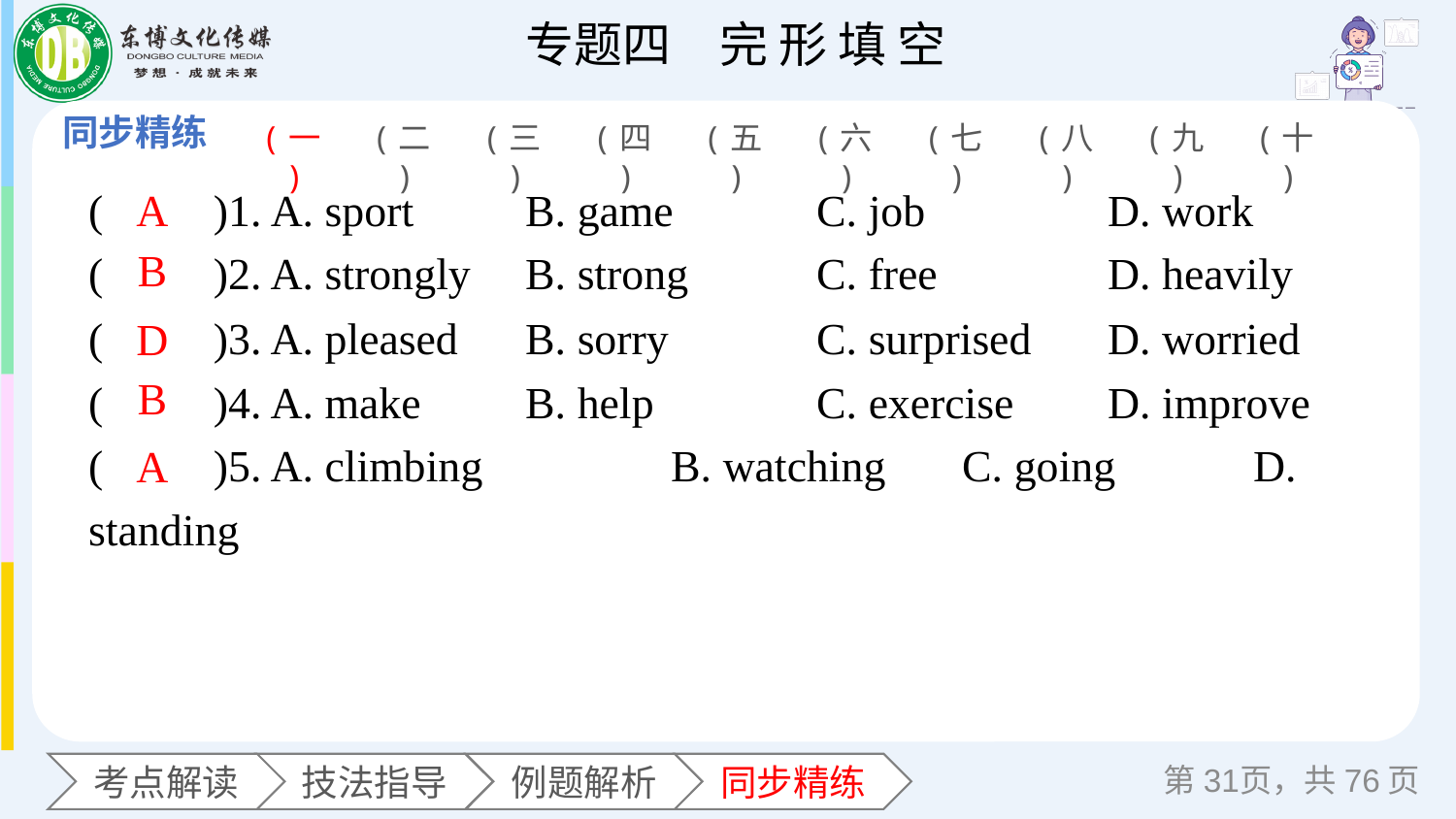

(一)
(二)
(三)
(四)
(五)
(六)
(七)
(八)
(九)
(十)
(　　)1. A. sport    	B. game    	C. job    	D. work
(　　)2. A. strongly    	B. strong    	C. free    	D. heavily
(　　)3. A. pleased    	B. sorry    	C. surprised    	D. worried
(　　)4. A. make    	B. help    	C. exercise    	D. improve
(　　)5. A. climbing    	B. watching    	C. going    	D. standing
A
B
D
B
A
第31页，共76页